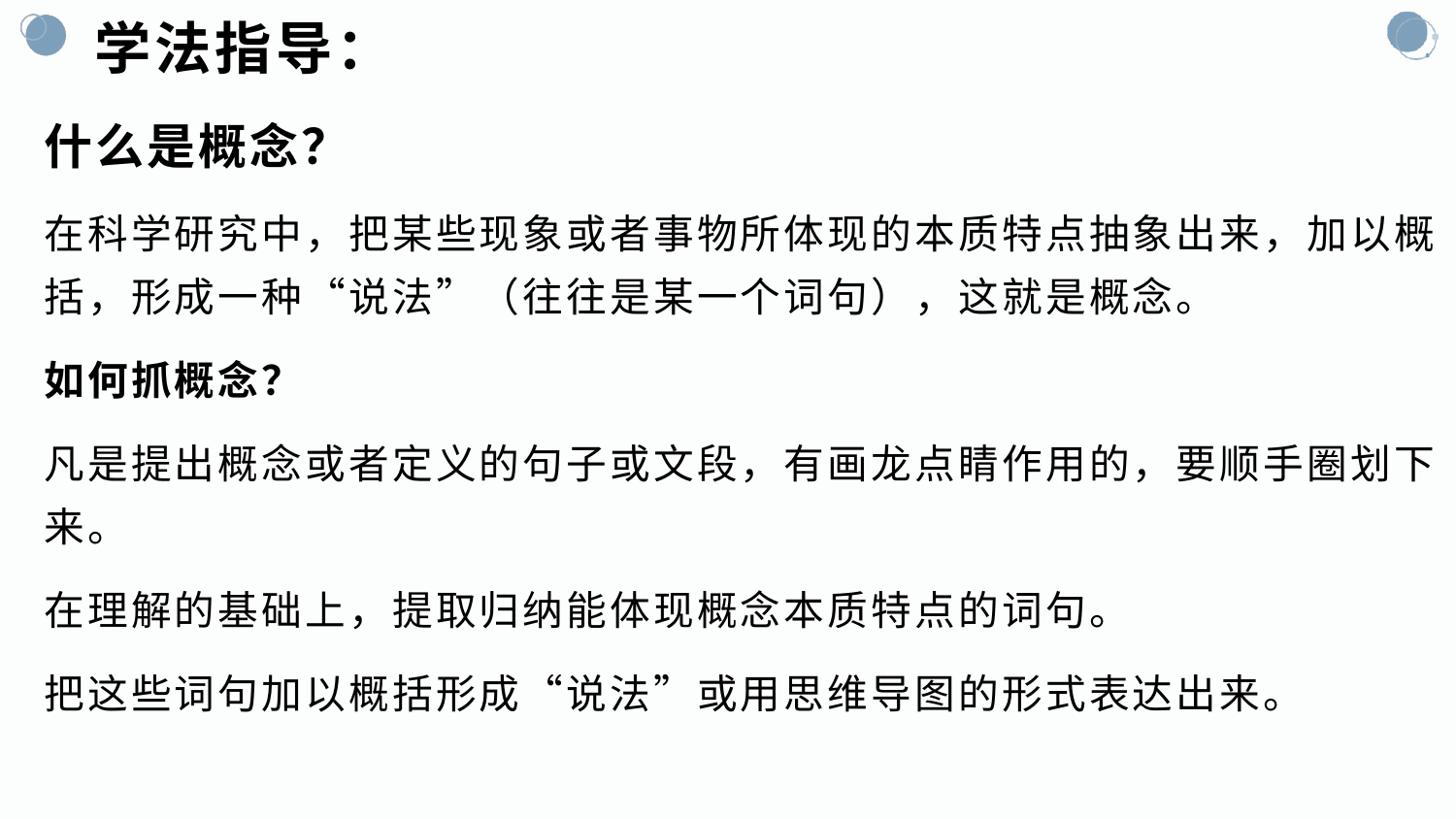

# 学法指导：
什么是概念？
在科学研究中，把某些现象或者事物所体现的本质特点抽象出来，加以概括，形成一种“说法”（往往是某一个词句），这就是概念。
如何抓概念？
凡是提出概念或者定义的句子或文段，有画龙点睛作用的，要顺手圈划下来。
在理解的基础上，提取归纳能体现概念本质特点的词句。
把这些词句加以概括形成“说法”或用思维导图的形式表达出来。